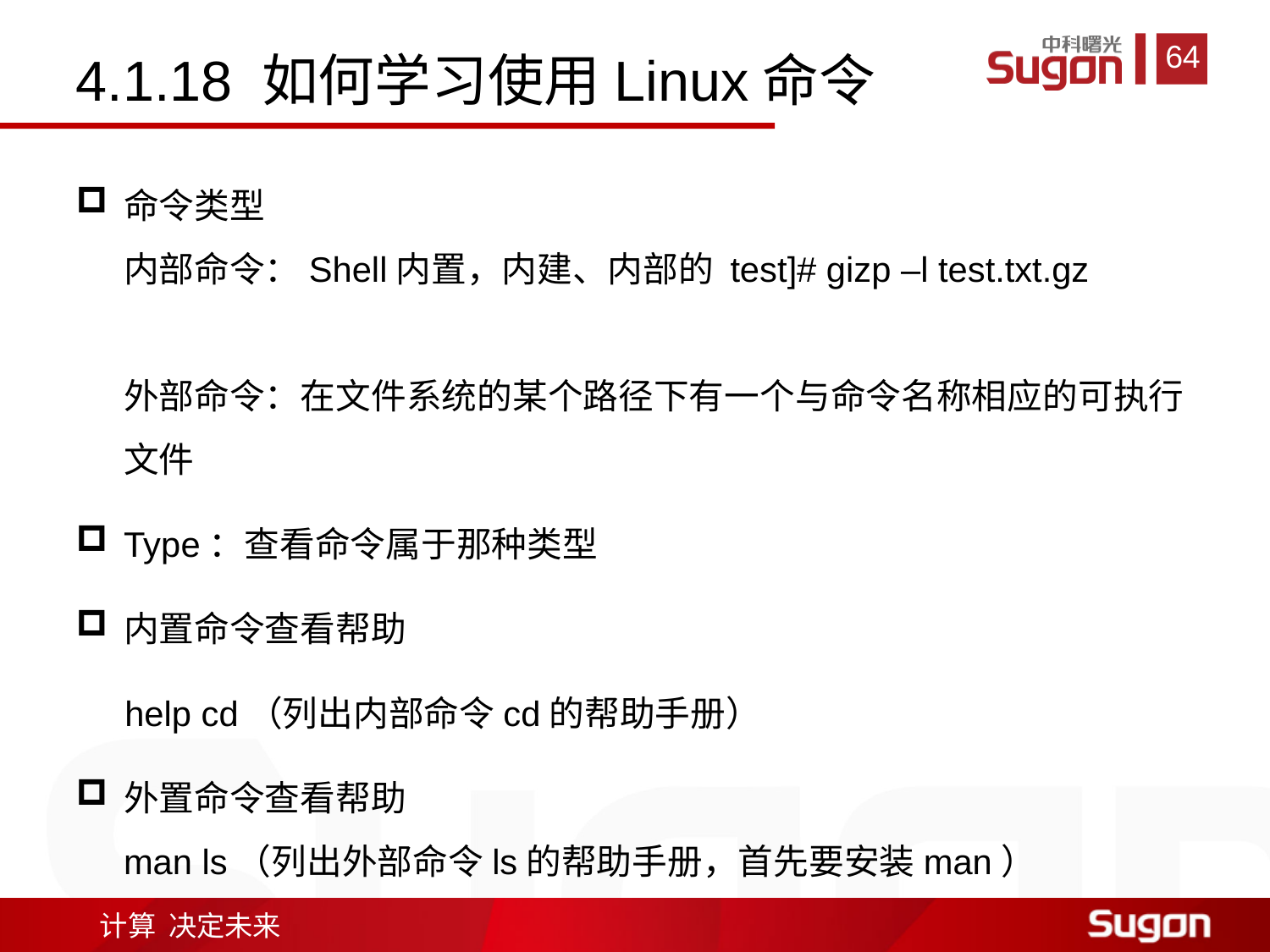

4.1.18 如何学习使用Linux命令
命令类型
内部命令：Shell内置，内建、内部的 test]# gizp –l test.txt.gz　　　
外部命令：在文件系统的某个路径下有一个与命令名称相应的可执行文件
Type：查看命令属于那种类型
内置命令查看帮助
     help cd（列出内部命令cd的帮助手册）
外置命令查看帮助
man ls（列出外部命令ls的帮助手册，首先要安装man）